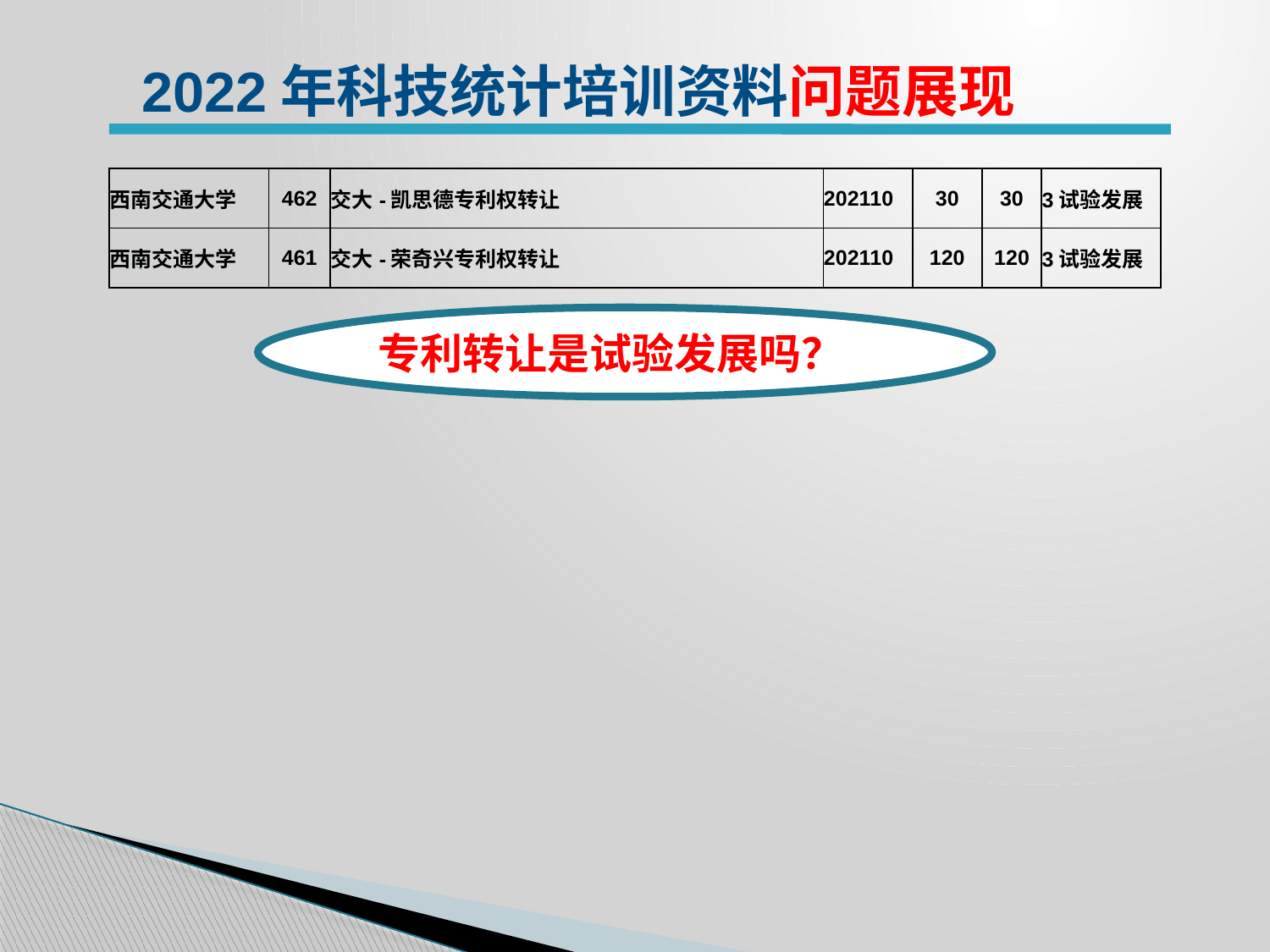

2022年科技统计培训资料问题展现
| 西南交通大学 | 462 | 交大-凯思德专利权转让 | 202110 | 30 | 30 | 3试验发展 |
| --- | --- | --- | --- | --- | --- | --- |
| 西南交通大学 | 461 | 交大-荣奇兴专利权转让 | 202110 | 120 | 120 | 3试验发展 |
专利转让是试验发展吗？